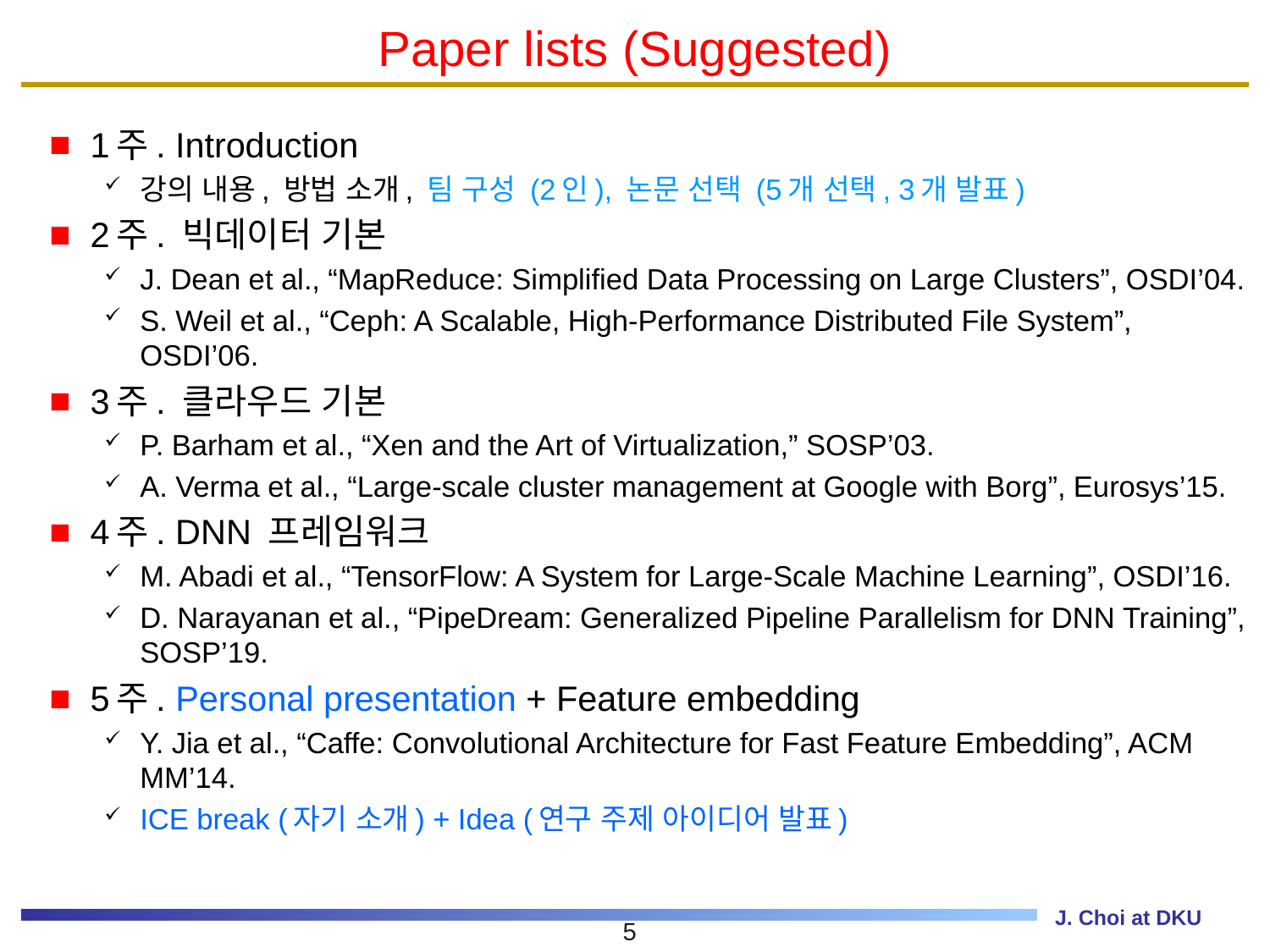

# Paper lists (Suggested)
1주. Introduction
강의 내용, 방법 소개, 팀 구성 (2인), 논문 선택 (5개 선택, 3개 발표)
2주. 빅데이터 기본
J. Dean et al., “MapReduce: Simplified Data Processing on Large Clusters”, OSDI’04.
S. Weil et al., “Ceph: A Scalable, High-Performance Distributed File System”, OSDI’06.
3주. 클라우드 기본
P. Barham et al., “Xen and the Art of Virtualization,” SOSP’03.
A. Verma et al., “Large-scale cluster management at Google with Borg”, Eurosys’15.
4주. DNN 프레임워크
M. Abadi et al., “TensorFlow: A System for Large-Scale Machine Learning”, OSDI’16.
D. Narayanan et al., “PipeDream: Generalized Pipeline Parallelism for DNN Training”, SOSP’19.
5주. Personal presentation + Feature embedding
Y. Jia et al., “Caffe: Convolutional Architecture for Fast Feature Embedding”, ACM MM’14.
ICE break (자기 소개) + Idea (연구 주제 아이디어 발표)

5